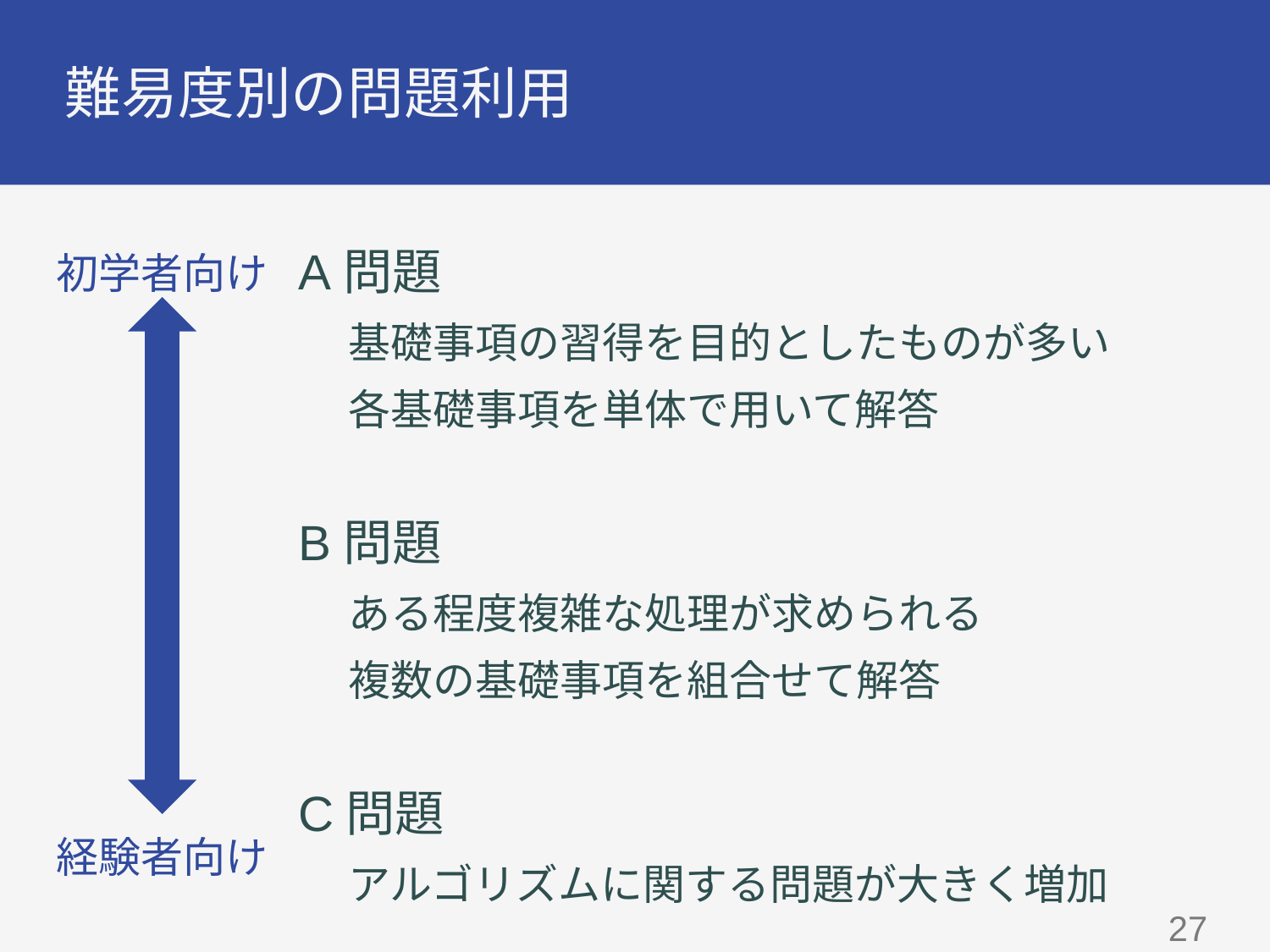

# 難易度別の問題利用
A問題
基礎事項の習得を目的としたものが多い
各基礎事項を単体で用いて解答

B問題
ある程度複雑な処理が求められる
複数の基礎事項を組合せて解答

C問題
アルゴリズムに関する問題が大きく増加
初学者向け

経験者向け
27